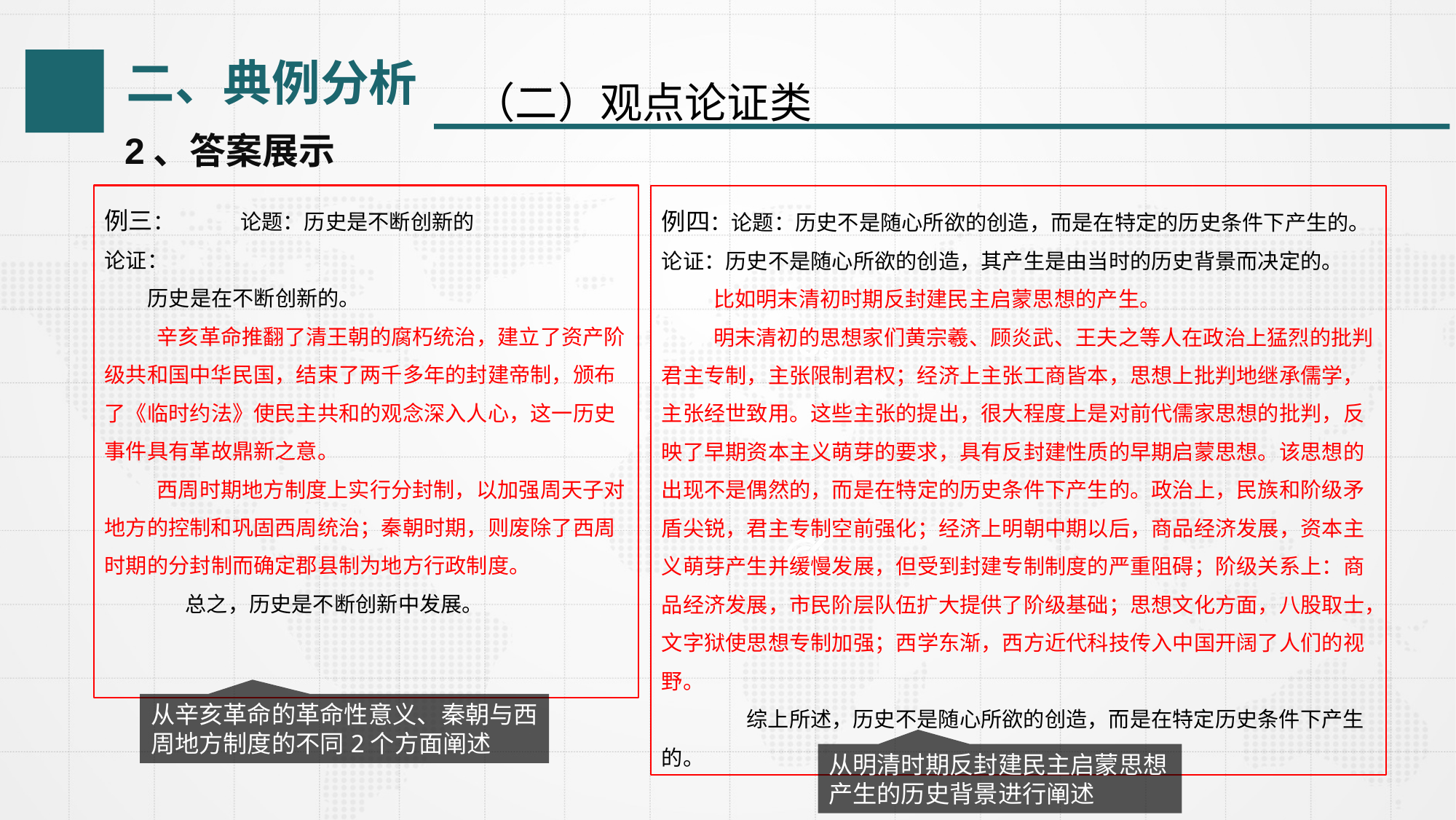

（二）观点论证类

二、典例分析

2、答案展示

例三：              论题：历史是不断创新的
论证：
        历史是在不断创新的。
 辛亥革命推翻了清王朝的腐朽统治，建立了资产阶级共和国中华民国，结束了两千多年的封建帝制，颁布了《临时约法》使民主共和的观念深入人心，这一历史事件具有革故鼎新之意。
 西周时期地方制度上实行分封制，以加强周天子对地方的控制和巩固西周统治；秦朝时期，则废除了西周时期的分封制而确定郡县制为地方行政制度。
       总之，历史是不断创新中发展。

例四：论题：历史不是随心所欲的创造，而是在特定的历史条件下产生的。论证：历史不是随心所欲的创造，其产生是由当时的历史背景而决定的。
 比如明末清初时期反封建民主启蒙思想的产生。
 明末清初的思想家们黄宗羲、顾炎武、王夫之等人在政治上猛烈的批判君主专制，主张限制君权；经济上主张工商皆本，思想上批判地继承儒学，主张经世致用。这些主张的提出，很大程度上是对前代儒家思想的批判，反映了早期资本主义萌芽的要求，具有反封建性质的早期启蒙思想。该思想的出现不是偶然的，而是在特定的历史条件下产生的。政治上，民族和阶级矛盾尖锐，君主专制空前强化；经济上明朝中期以后，商品经济发展，资本主义萌芽产生并缓慢发展，但受到封建专制制度的严重阻碍；阶级关系上：商品经济发展，市民阶层队伍扩大提供了阶级基础；思想文化方面，八股取士，文字狱使思想专制加强；西学东渐，西方近代科技传入中国开阔了人们的视野。
        综上所述，历史不是随心所欲的创造，而是在特定历史条件下产生的。

从辛亥革命的革命性意义、秦朝与西周地方制度的不同2个方面阐述
从明清时期反封建民主启蒙思想产生的历史背景进行阐述